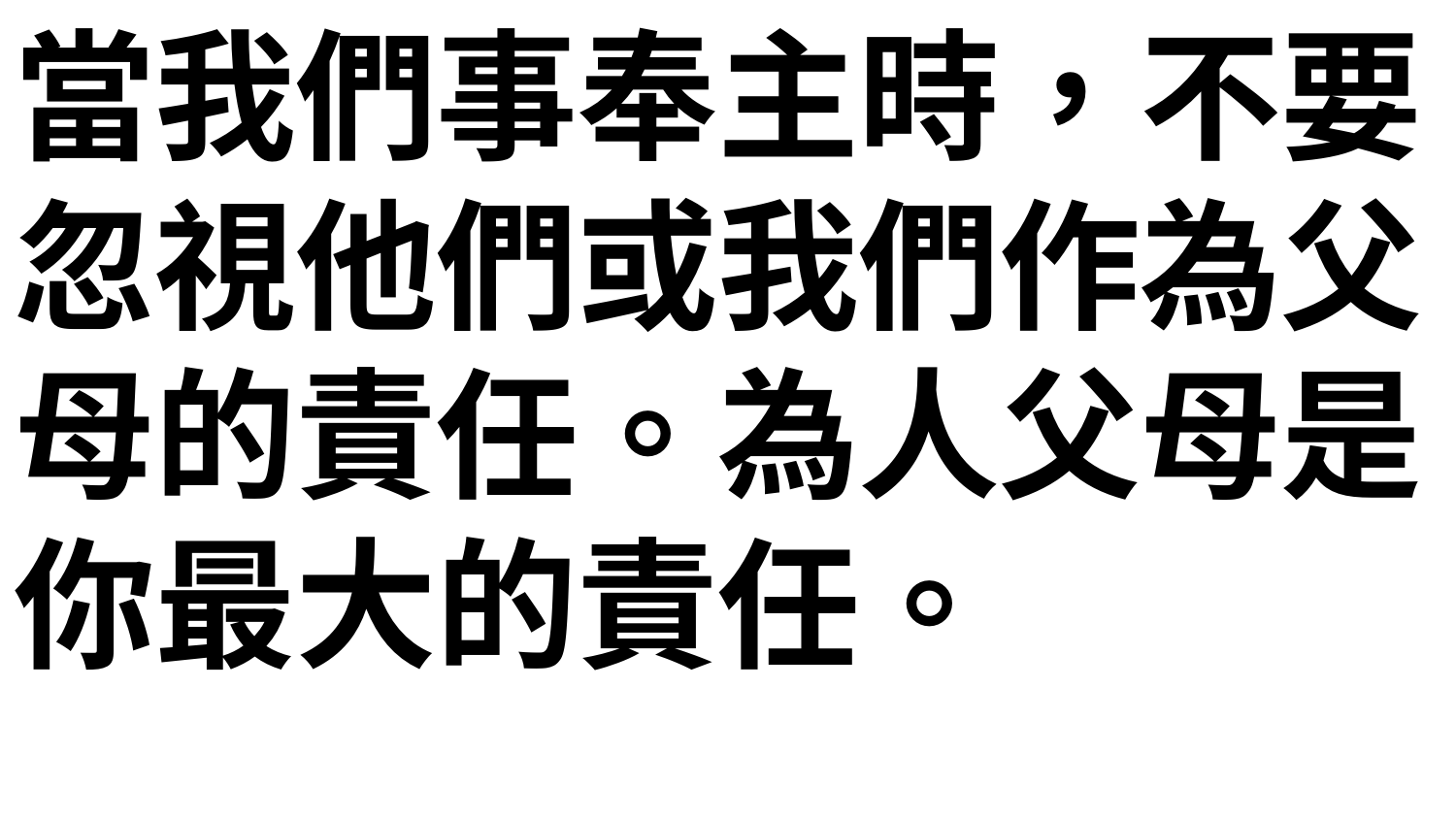

當我們事奉主時，不要忽視他們或我們作為父母的責任。為人父母是你最大的責任。